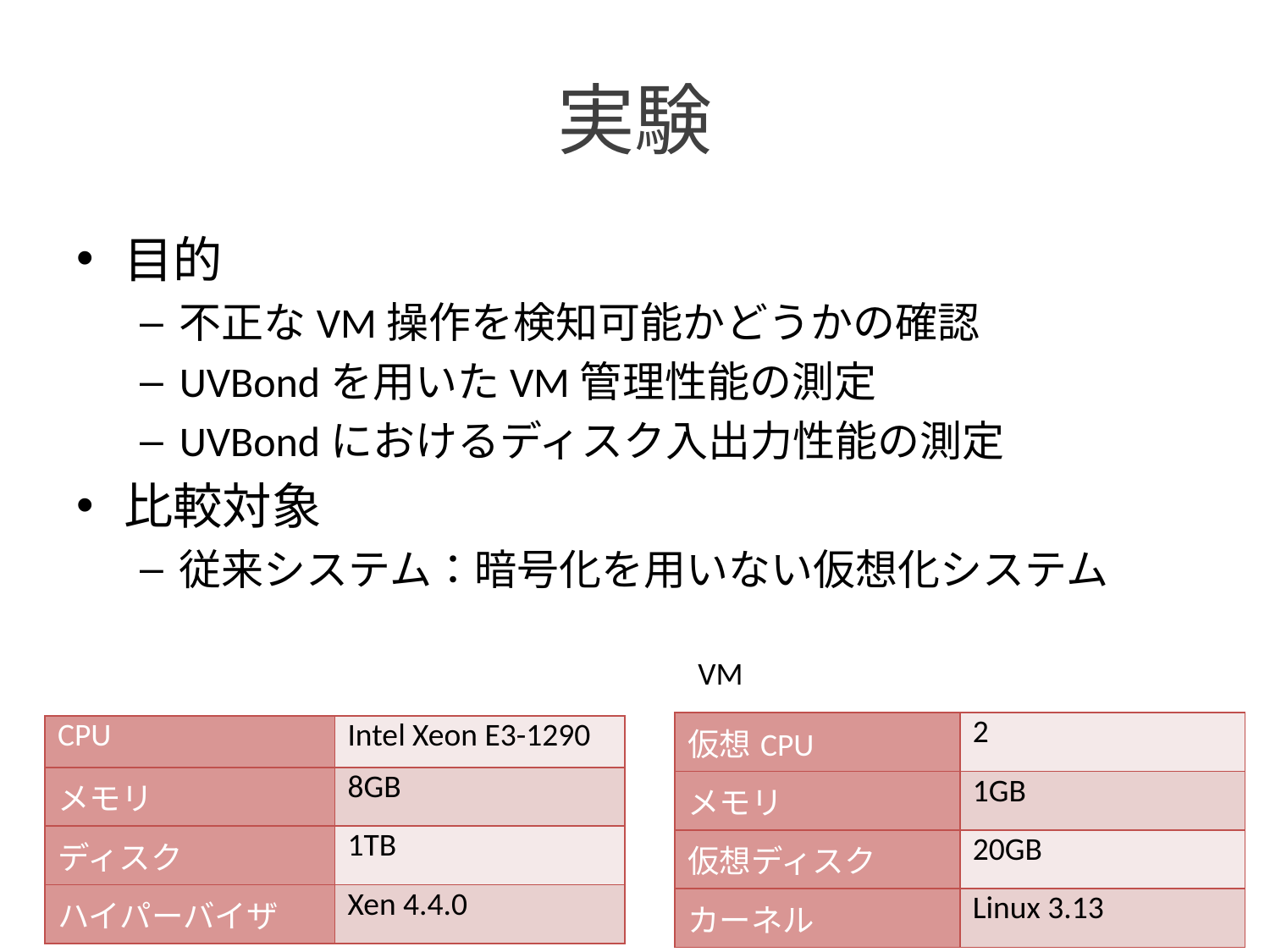

# 実験
目的
不正なVM操作を検知可能かどうかの確認
UVBondを用いたVM管理性能の測定
UVBondにおけるディスク入出力性能の測定
比較対象
従来システム：暗号化を用いない仮想化システム

VM
| 仮想CPU | 2 |
| --- | --- |
| メモリ | 1GB |
| 仮想ディスク | 20GB |
| カーネル | Linux 3.13 |
| CPU | Intel Xeon E3-1290 |
| --- | --- |
| メモリ | 8GB |
| ディスク | 1TB |
| ハイパーバイザ | Xen 4.4.0 |
12